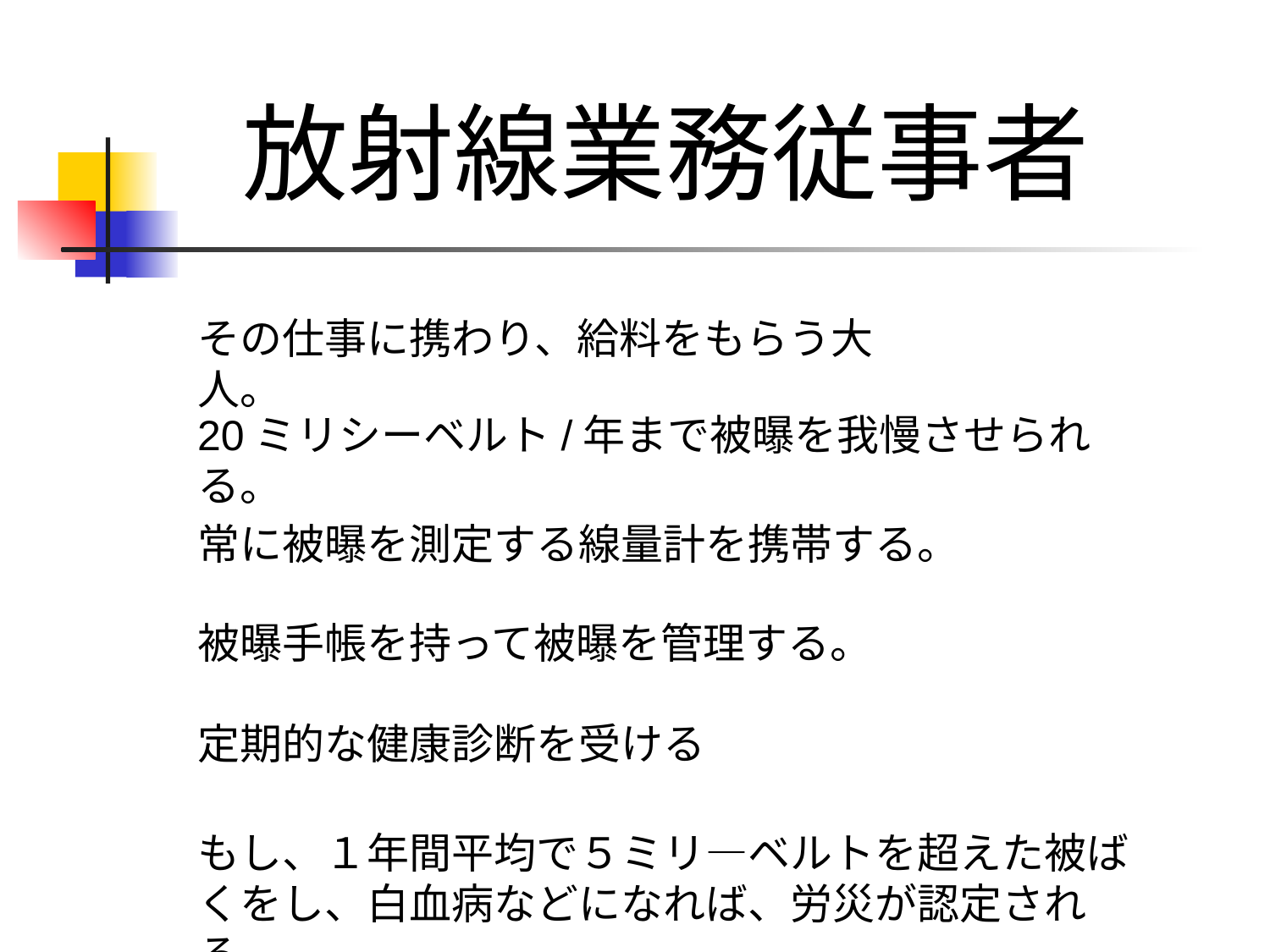

# 放射線業務従事者
その仕事に携わり、給料をもらう大人。
20ミリシーベルト/年まで被曝を我慢させられる。
常に被曝を測定する線量計を携帯する。
被曝手帳を持って被曝を管理する。
定期的な健康診断を受ける
もし、１年間平均で５ミリ―ベルトを超えた被ばくをし、白血病などになれば、労災が認定される。